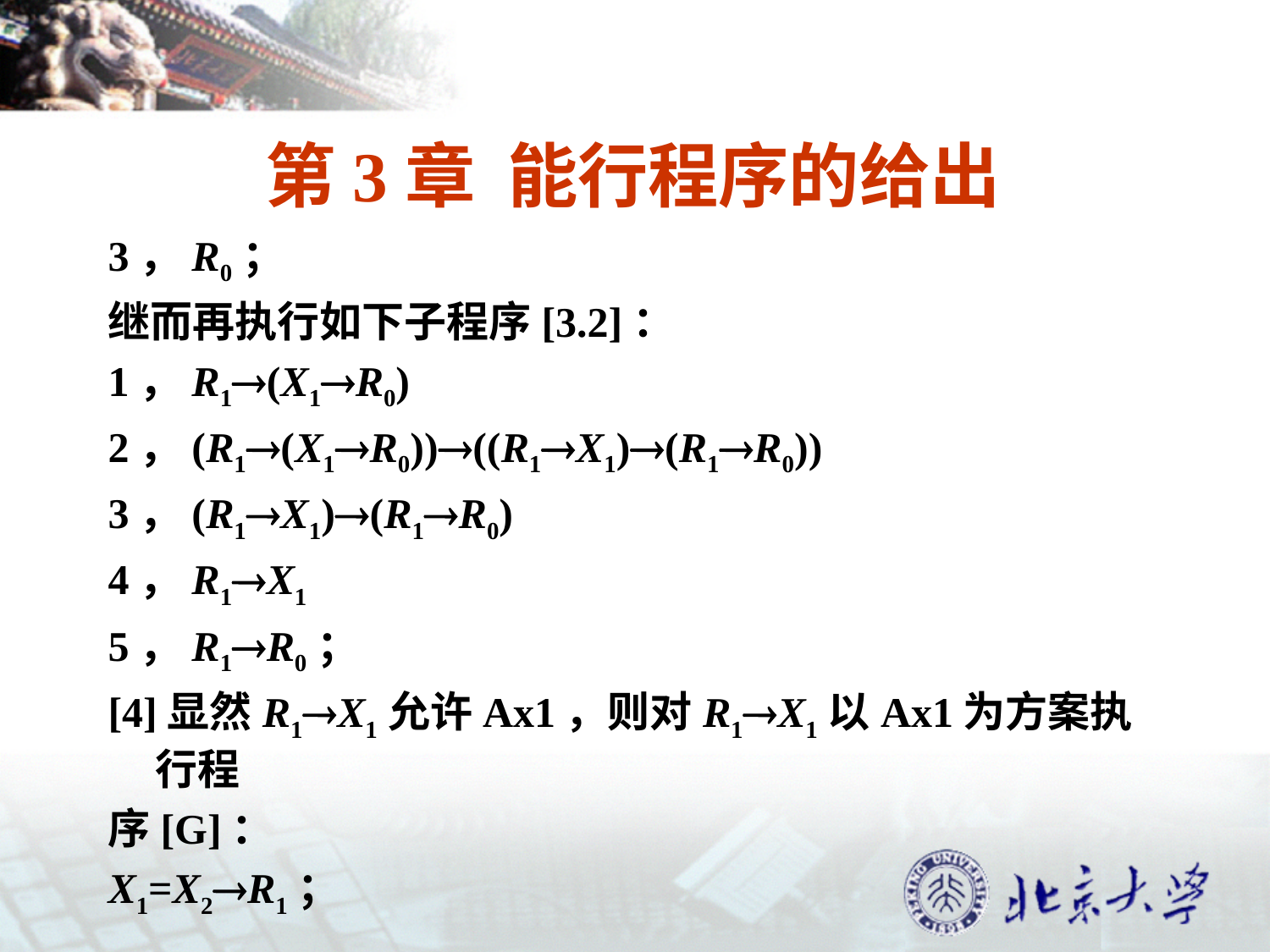

# 第3章  能行程序的给出
3，R0；
继而再执行如下子程序[3.2]：
1，R1→(X1→R0)
2，(R1→(X1→R0))→((R1→X1)→(R1→R0))
3，(R1→X1)→(R1→R0)
4，R1→X1
5，R1→R0；
[4]显然R1→X1允许Ax1，则对R1→X1以Ax1为方案执行程
序[G]：
X1=X2→R1；